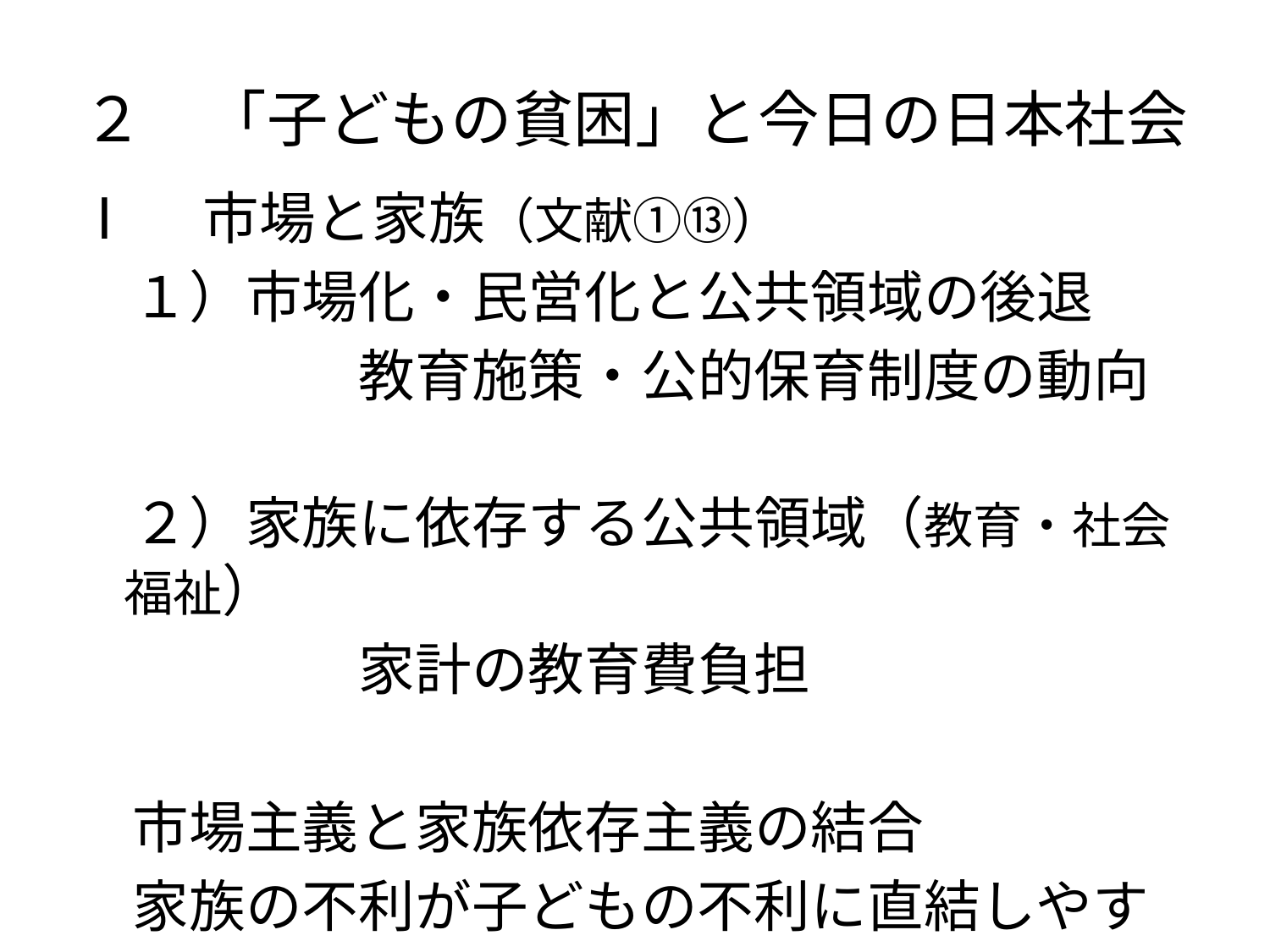

２　「子どもの貧困」と今日の日本社会
Ⅰ　市場と家族（文献①⑬）
　１）市場化・民営化と公共領域の後退
　　　　　教育施策・公的保育制度の動向
　２）家族に依存する公共領域（教育・社会福祉）
　　　　　家計の教育費負担

　市場主義と家族依存主義の結合
　家族の不利が子どもの不利に直結しやすい
Ⅱ家族の状態
Ⅲ所得・雇用・社会保障